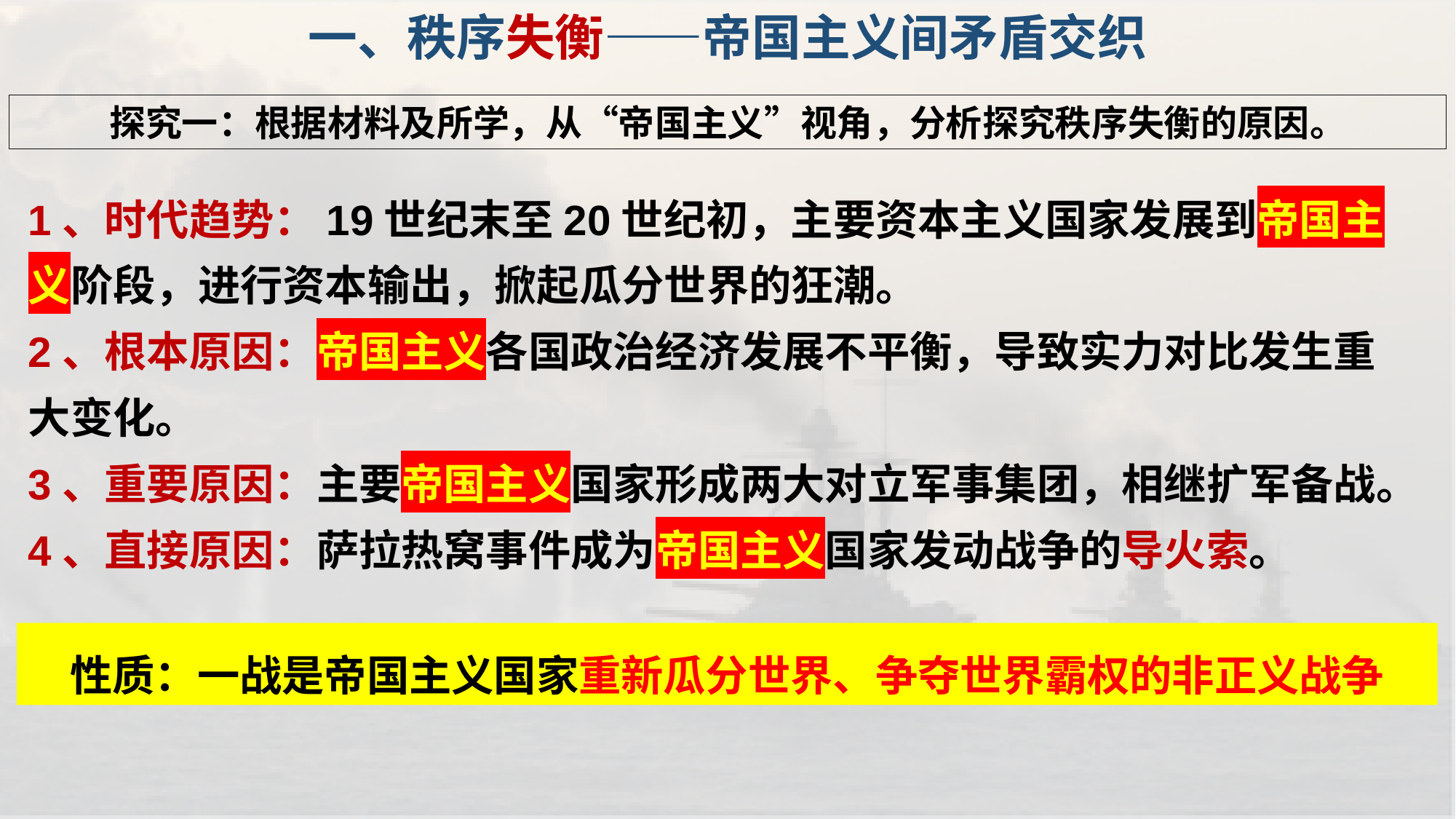

一、秩序失衡——帝国主义间矛盾交织
探究一：根据材料及所学，从“帝国主义”视角，分析探究秩序失衡的原因。
1、时代趋势：19世纪末至20世纪初，主要资本主义国家发展到帝国主义阶段，进行资本输出，掀起瓜分世界的狂潮。
2、根本原因：帝国主义各国政治经济发展不平衡，导致实力对比发生重大变化。
3、重要原因：主要帝国主义国家形成两大对立军事集团，相继扩军备战。
4、直接原因：萨拉热窝事件成为帝国主义国家发动战争的导火索。
性质：一战是帝国主义国家重新瓜分世界、争夺世界霸权的非正义战争